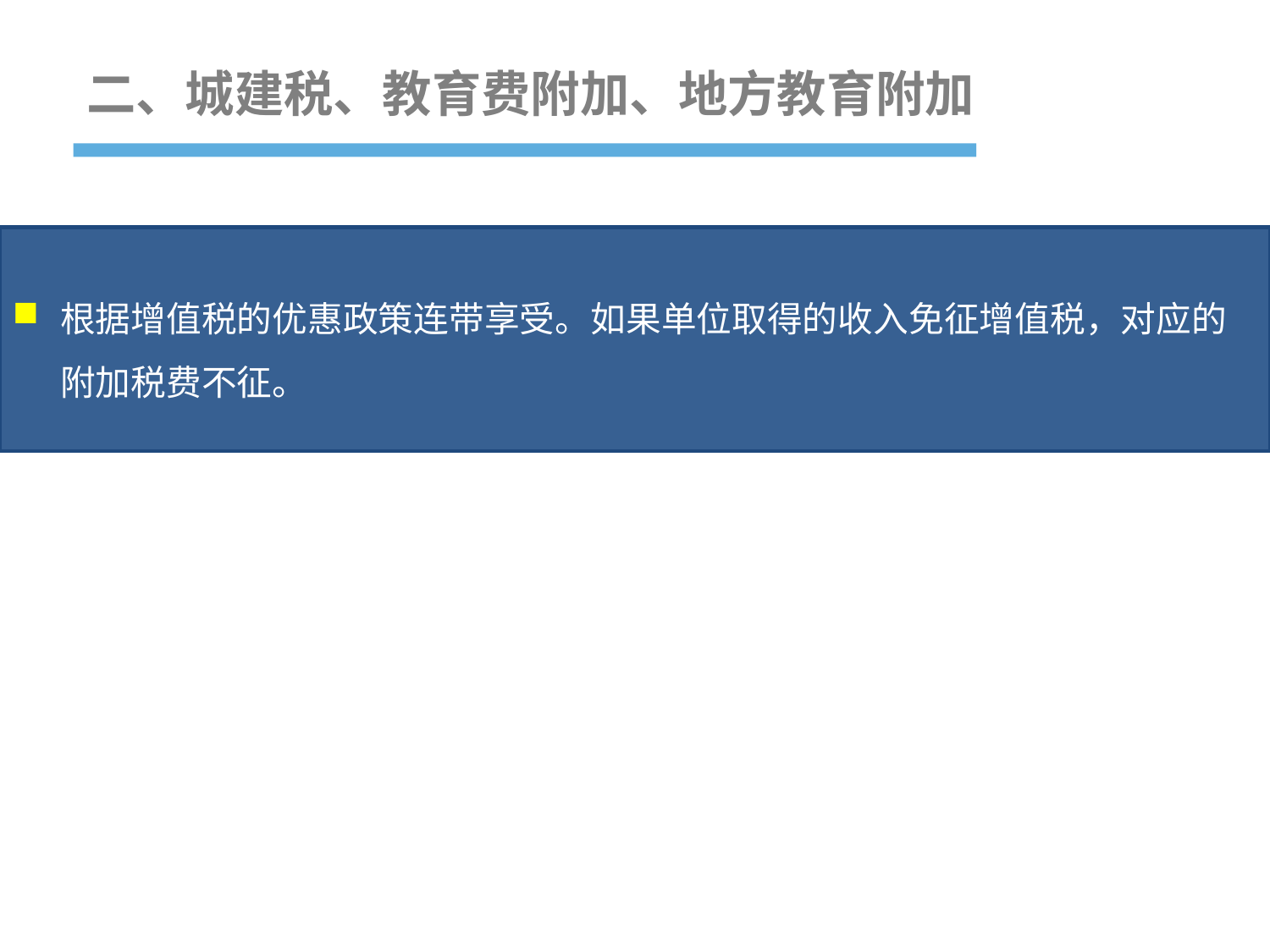

二、城建税、教育费附加、地方教育附加

根据增值税的优惠政策连带享受。如果单位取得的收入免征增值税，对应的附加税费不征。